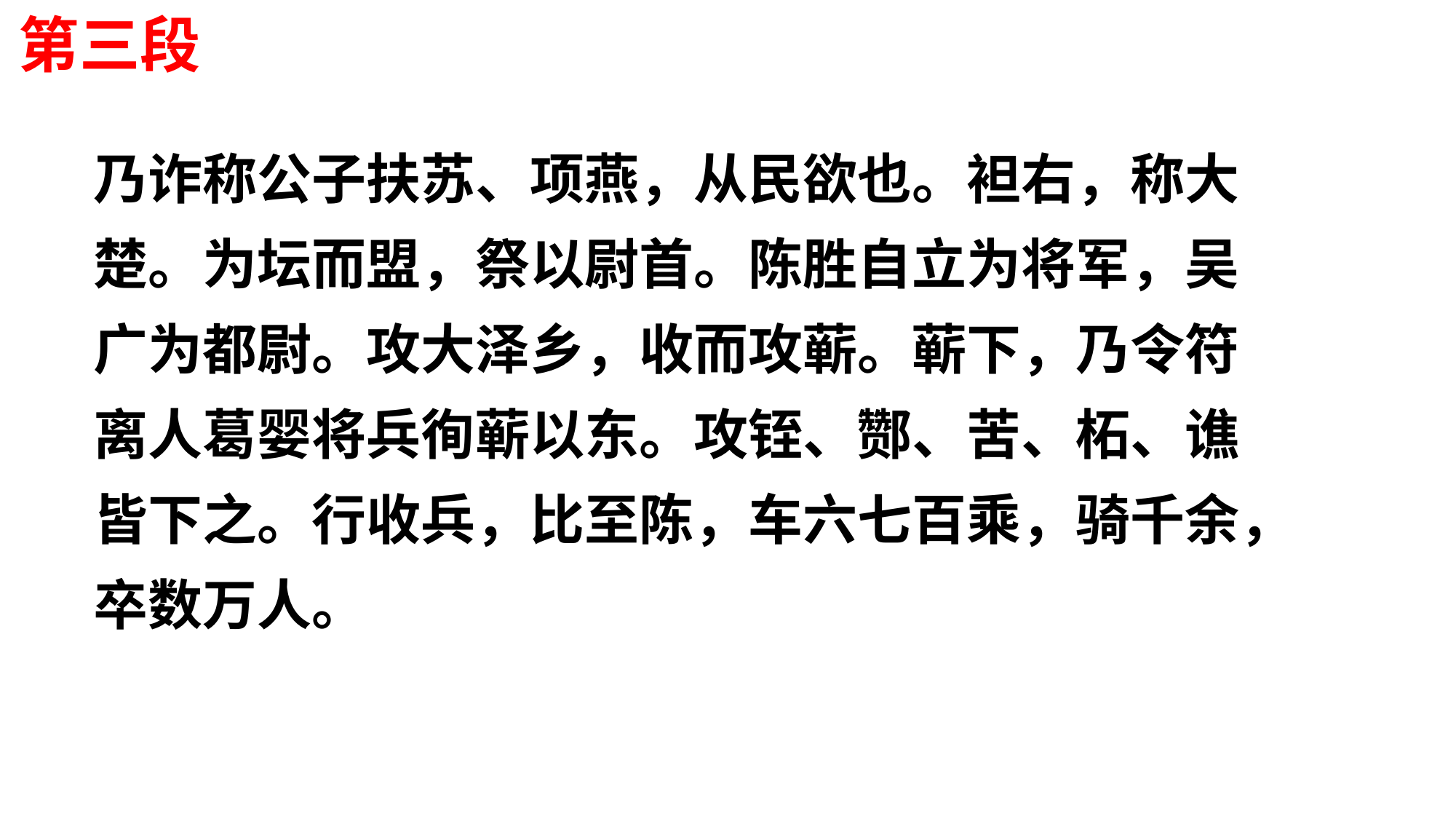

第三段
乃诈称公子扶苏、项燕，从民欲也。袒右，称大楚。为坛而盟，祭以尉首。陈胜自立为将军，吴广为都尉。攻大泽乡，收而攻蕲。蕲下，乃令符离人葛婴将兵徇蕲以东。攻铚、酂、苦、柘、谯皆下之。行收兵，比至陈，车六七百乘，骑千余，卒数万人。